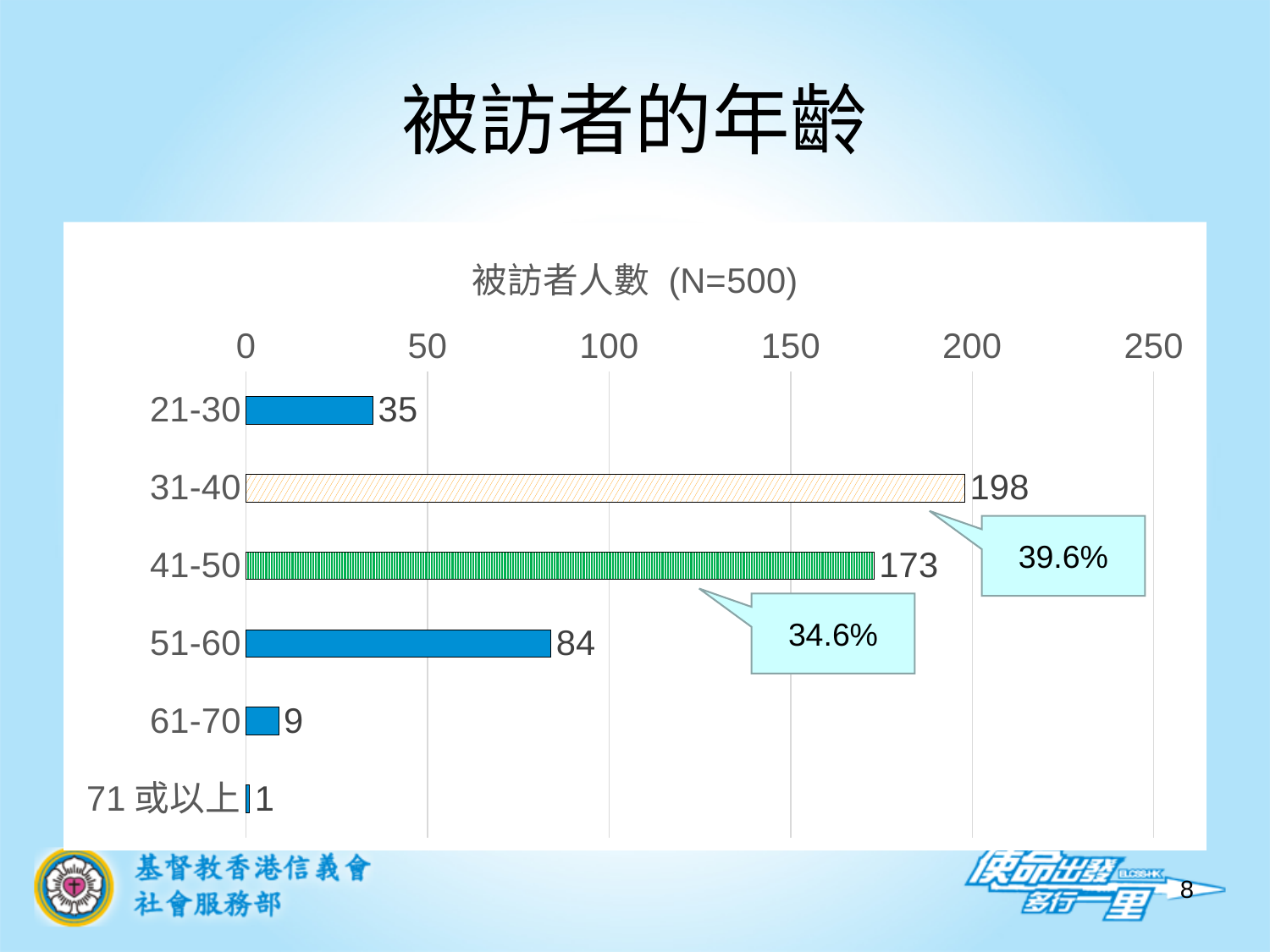

# 被訪者的年齡

### Chart: 被訪者人數 (N=500)

| Category | 被訪者人數 |
|---|---|
| 21-30 | 35.0 |
| 31-40 | 198.0 |
| 41-50 | 173.0 |
| 51-60 | 84.0 |
| 61-70 | 9.0 |
| 71或以上 | 1.0 |
39.6%
34.6%
8